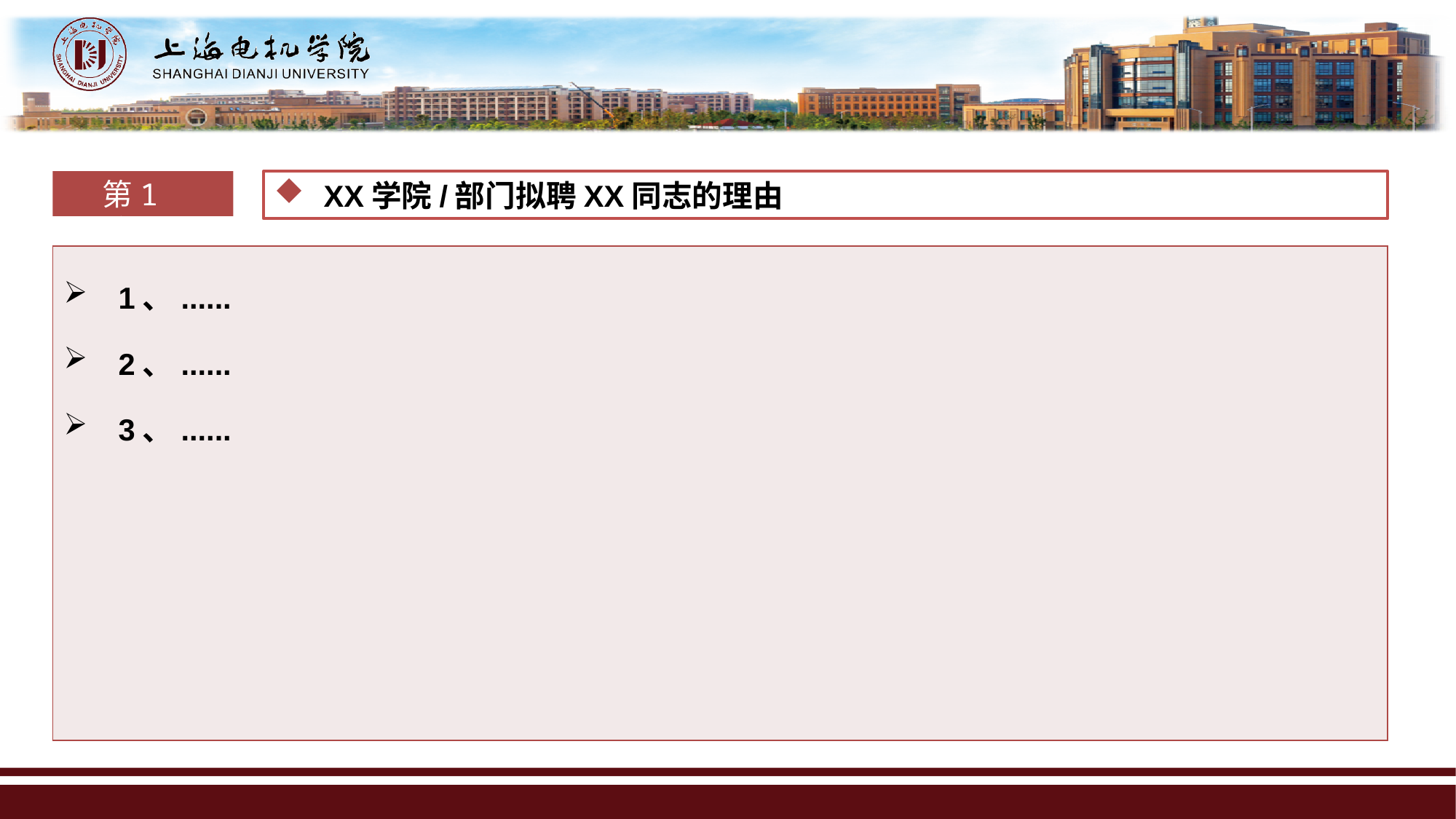

第1位

 XX学院/部门拟聘XX同志的理由
| 1、...... 2、...... 3、...... |
| --- |